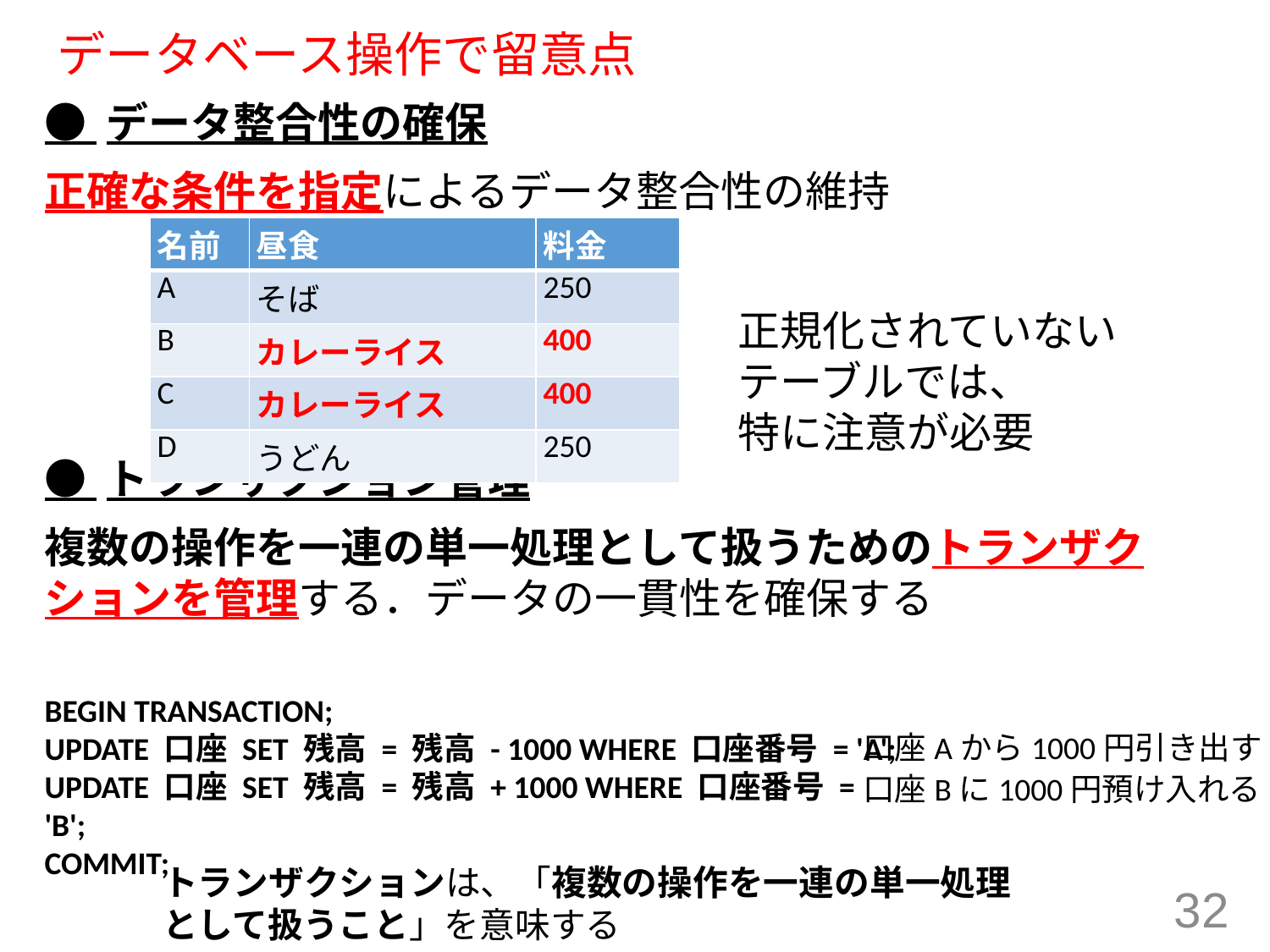

# データベース操作で留意点
● データ整合性の確保
正確な条件を指定によるデータ整合性の維持

● トランザクション管理
複数の操作を一連の単一処理として扱うためのトランザクションを管理する．データの一貫性を確保する

| 名前 | 昼食 | 料金 |
| --- | --- | --- |
| A | そば | 250 |
| B | カレーライス | 400 |
| C | カレーライス | 400 |
| D | うどん | 250 |
正規化されていない
テーブルでは、
特に注意が必要
BEGIN TRANSACTION;
UPDATE 口座 SET 残高 = 残高 - 1000 WHERE 口座番号 = 'A';
UPDATE 口座 SET 残高 = 残高 + 1000 WHERE 口座番号 = 'B';
COMMIT;
口座Aから1000円引き出す
口座Bに1000円預け入れる
トランザクションは、「複数の操作を一連の単一処理として扱うこと」を意味する
32